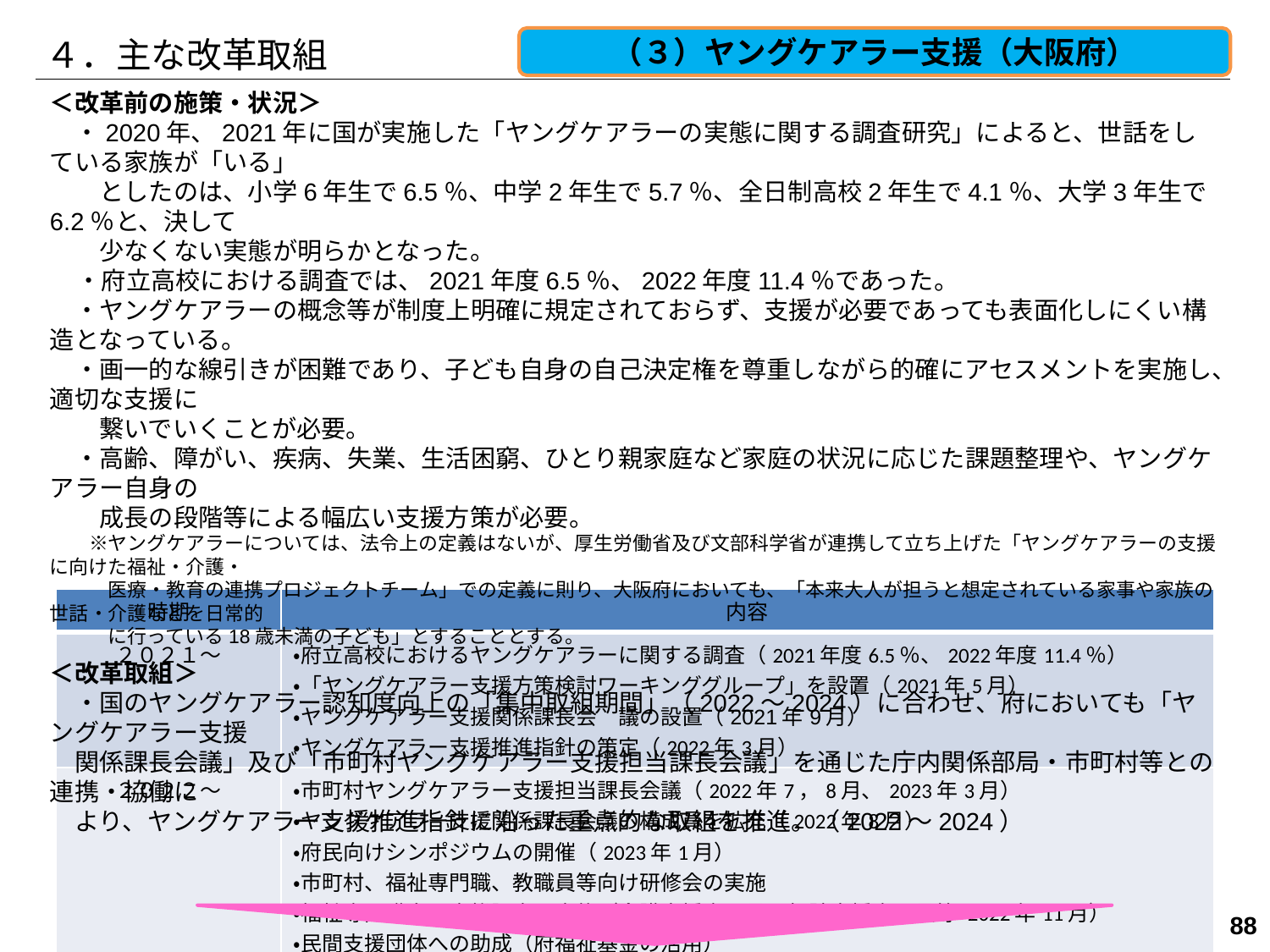

４．主な改革取組
（３）ヤングケアラー支援（大阪府）
＜改革前の施策・状況＞
　・2020年、2021年に国が実施した「ヤングケアラーの実態に関する調査研究」によると、世話をしている家族が「いる」
　　としたのは、小学6年生で6.5％、中学2年生で5.7％、全日制高校2年生で4.1％、大学3年生で6.2％と、決して
　　少なくない実態が明らかとなった。
 　・府立高校における調査では、2021年度6.5％、2022年度11.4％であった。
　・ヤングケアラーの概念等が制度上明確に規定されておらず、支援が必要であっても表面化しにくい構造となっている。
　・画一的な線引きが困難であり、子ども自身の自己決定権を尊重しながら的確にアセスメントを実施し、適切な支援に
　　繋いでいくことが必要。
　・高齢、障がい、疾病、失業、生活困窮、ひとり親家庭など家庭の状況に応じた課題整理や、ヤングケアラー自身の
　　成長の段階等による幅広い支援方策が必要。
　　※ヤングケアラーについては、法令上の定義はないが、厚生労働省及び文部科学省が連携して立ち上げた「ヤングケアラーの支援に向けた福祉・介護・
　　　医療・教育の連携プロジェクトチーム」での定義に則り、大阪府においても、「本来大人が担うと想定されている家事や家族の世話・介護などを日常的
　　　に行っている18歳未満の子ども」とすることとする。

＜改革取組＞
　・国のヤングケアラー認知度向上の「集中取組期間」（2022～2024）に合わせ、府においても「ヤングケアラー支援
　関係課長会議」及び「市町村ヤングケアラー支援担当課長会議」を通じた庁内関係部局・市町村等との連携・協働に
　より、ヤングケアラー支援推進指針に沿った重点的な取組を推進。（2022～2024）
| 時期 | 内容 |
| --- | --- |
| ２０２１～ | ・府立高校におけるヤングケアラーに関する調査（2021年度6.5％、2022年度11.4％） ・「ヤングケアラー支援方策検討ワーキンググループ」を設置（2021年5月） ・ヤングケアラー支援関係課長会　議の設置（2021年9月） ・ヤングケアラー支援推進指針の策定（2022年3月） |
| ２０２２～ | ・市町村ヤングケアラー支援担当課長会議（2022年7，8月、2023年3月） ・ヤングケアラー支援関係課長会議の構成員を拡充（2022年8月） ・府民向けシンポジウムの開催（2023年1月） ・市町村、福祉専門職、教職員等向け研修会の実施 ・福祉専門職向け実態調査の実施（介護支援専門員、相談支援専門員等 2022年11月） ・民間支援団体への助成（府福祉基金の活用） |
88